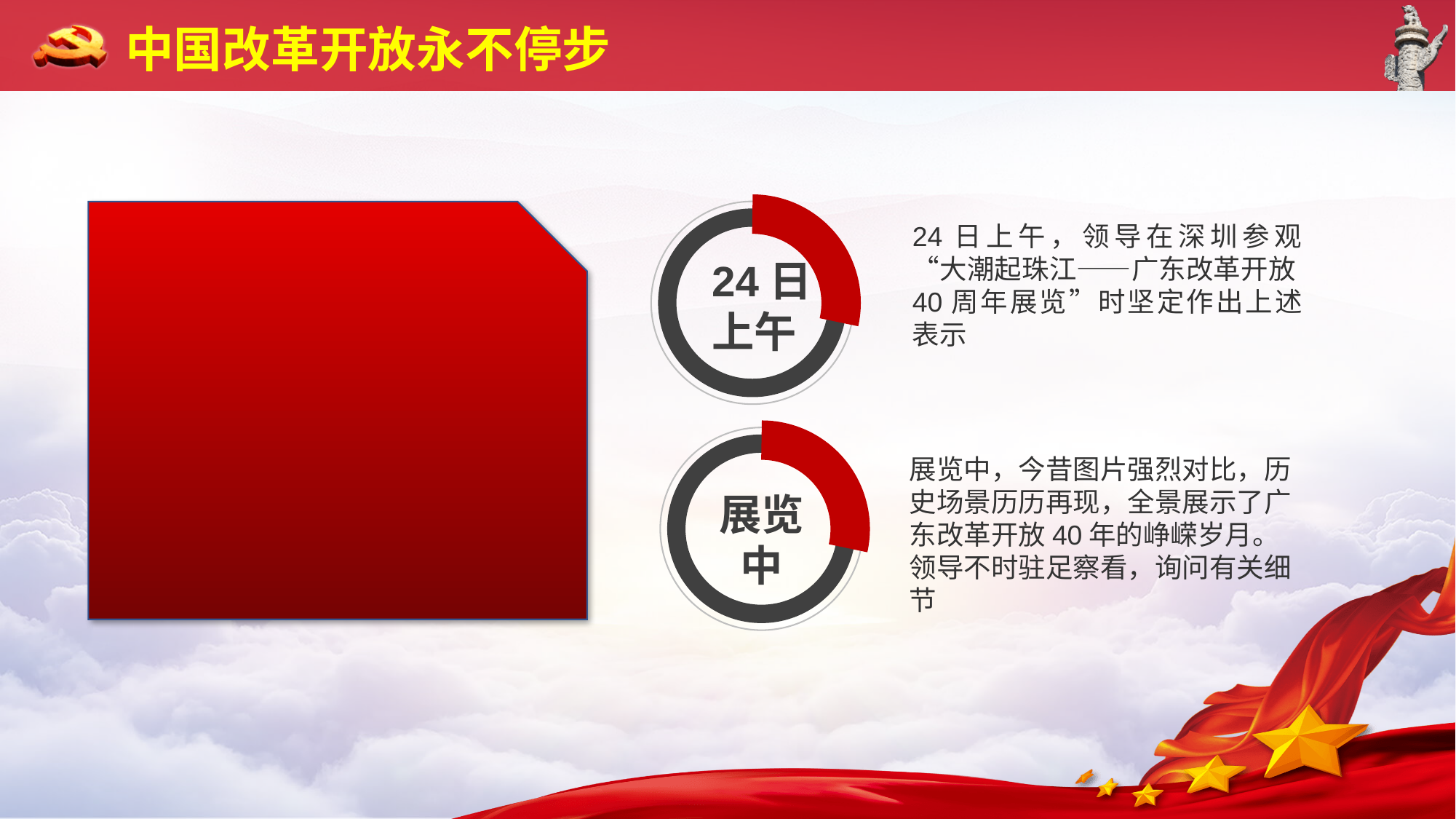

中国改革开放永不停步

24日上午

24日上午，领导在深圳参观“大潮起珠江——广东改革开放40周年展览”时坚定作出上述表示

展览中
展览中，今昔图片强烈对比，历史场景历历再现，全景展示了广东改革开放40年的峥嵘岁月。领导不时驻足察看，询问有关细节